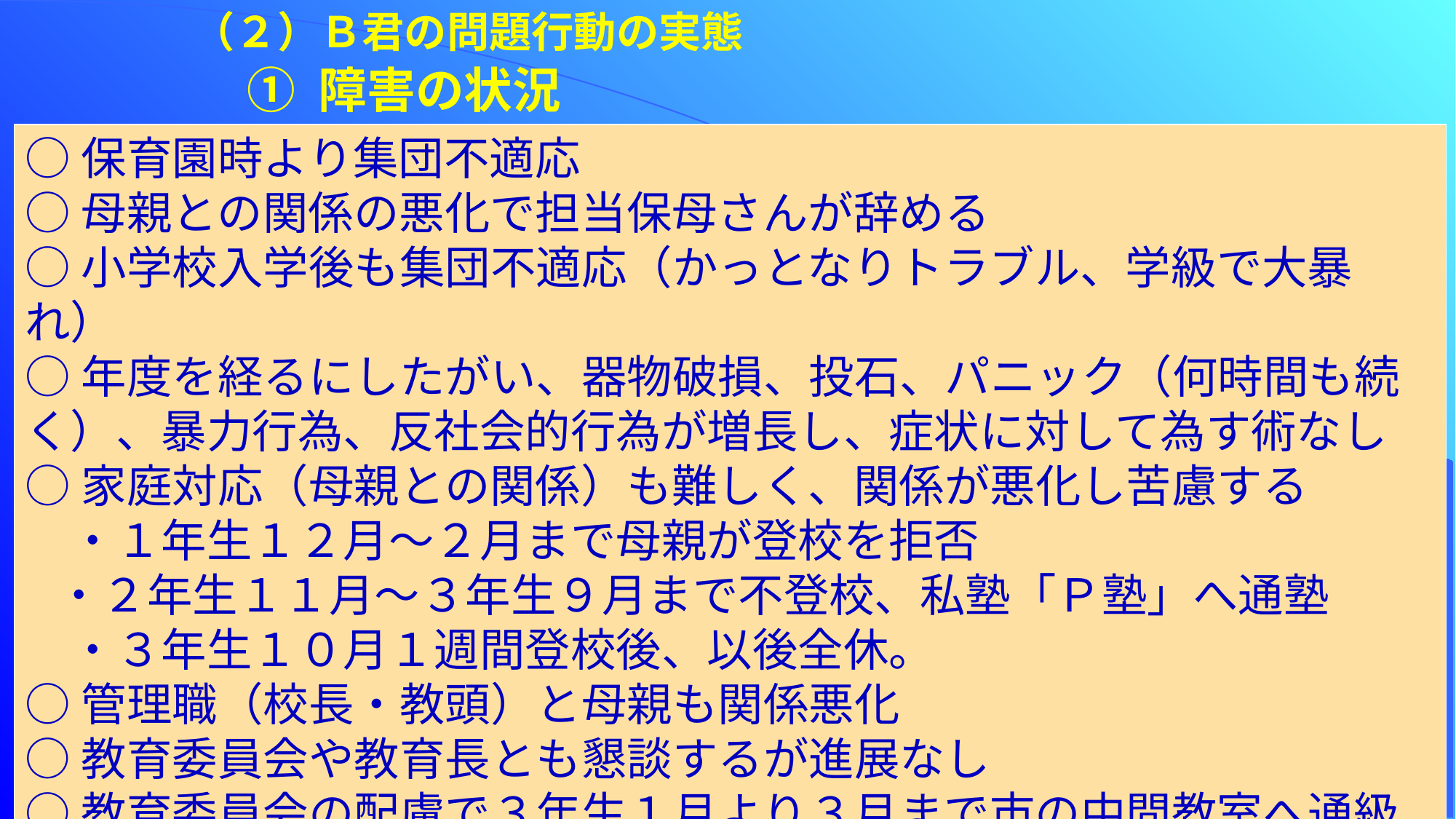

（２）Ｂ君の問題行動の実態
① 障害の状況
○保育園時より集団不適応
○母親との関係の悪化で担当保母さんが辞める
○小学校入学後も集団不適応（かっとなりトラブル、学級で大暴れ）
○年度を経るにしたがい、器物破損、投石、パニック（何時間も続く）、暴力行為、反社会的行為が増長し、症状に対して為す術なし
○家庭対応（母親との関係）も難しく、関係が悪化し苦慮する
　・１年生１２月～２月まで母親が登校を拒否
  ・２年生１１月～３年生９月まで不登校、私塾「Ｐ塾」へ通塾
　・３年生１０月１週間登校後、以後全休。
○管理職（校長・教頭）と母親も関係悪化
○教育委員会や教育長とも懇談するが進展なし
○教育委員会の配慮で３年生１月より３月まで市の中間教室へ通級